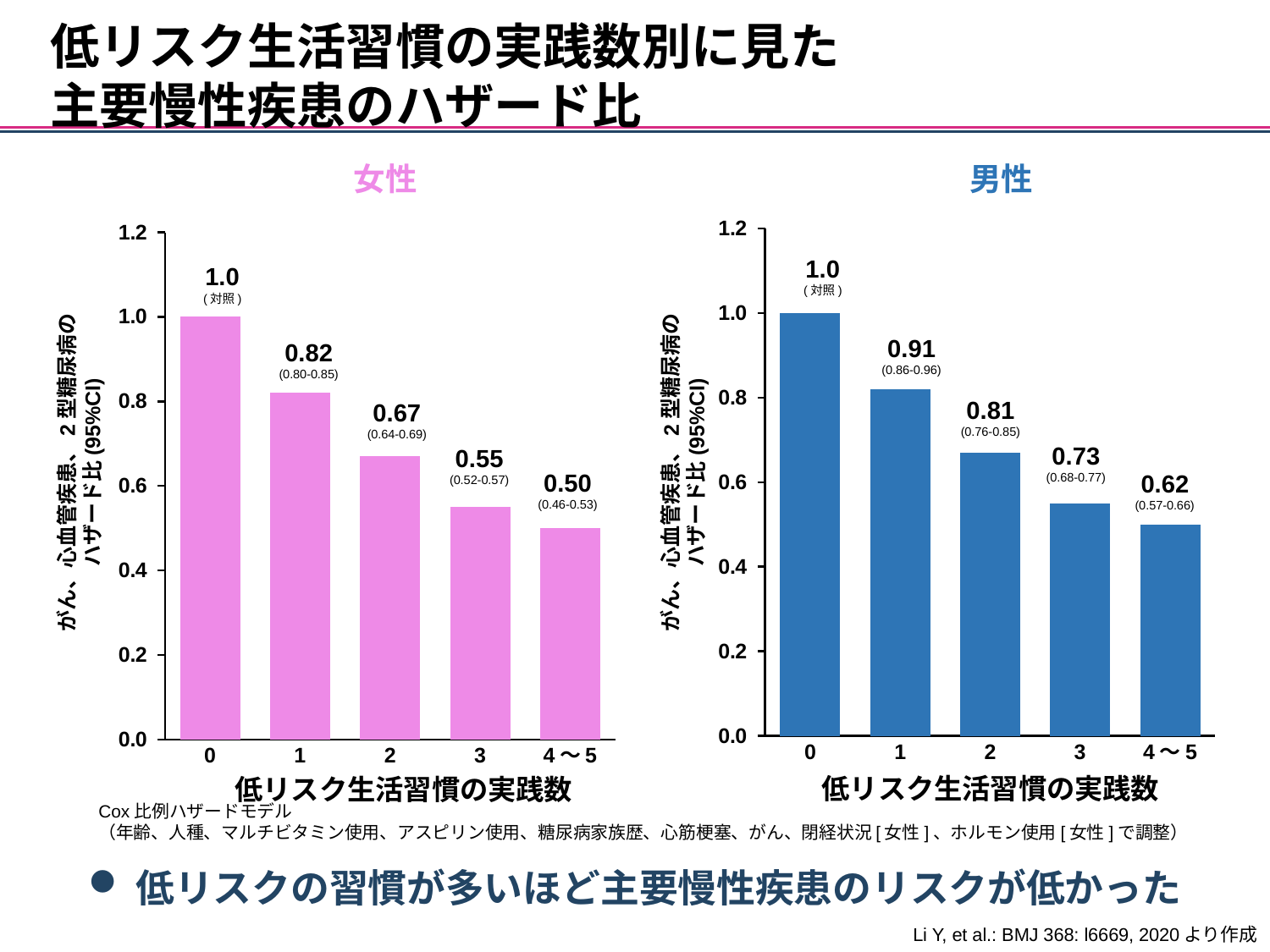

低リスク生活習慣の実践数別に見た
主要慢性疾患のハザード比
男性
女性

### Chart

| Category | 系列 1 |
|---|---|
| 0 | 1.0 |
| 1 | 0.82 |
| 2 | 0.67 |
| 3 | 0.55 |
| 4～5 | 0.5 |

### Chart

| Category | 系列 1 |
|---|---|
| 0 | 1.0 |
| 1 | 0.82 |
| 2 | 0.67 |
| 3 | 0.55 |
| 4～5 | 0.5 |
1.0
(対照)
1.0
(対照)
0.91
(0.86-0.96)
0.82
(0.80-0.85)
0.81
(0.76-0.85)
0.67
(0.64-0.69)
0.73
(0.68-0.77)
0.55
(0.52-0.57)
がん、心血管疾患、2型糖尿病の
ハザード比(95%CI)
がん、心血管疾患、2型糖尿病の
ハザード比(95%CI)
0.50
(0.46-0.53)
0.62
(0.57-0.66)
低リスク生活習慣の実践数
低リスク生活習慣の実践数
因果関係が認められた危険因子
因果関係が認められた保護的因子
示唆された保護的因子
示唆された危険因子
甲状腺刺激ホルモン／LDL-コレステロール／チロシン／IL-6Rα／朝型
Cox比例ハザードモデル
（年齢、人種、マルチビタミン使用、アスピリン使用、糖尿病家族歴、心筋梗塞、がん、閉経状況[女性]、ホルモン使用[女性]で調整）
低リスクの習慣が多いほど主要慢性疾患のリスクが低かった
Li Y, et al.: BMJ 368: l6669, 2020より作成